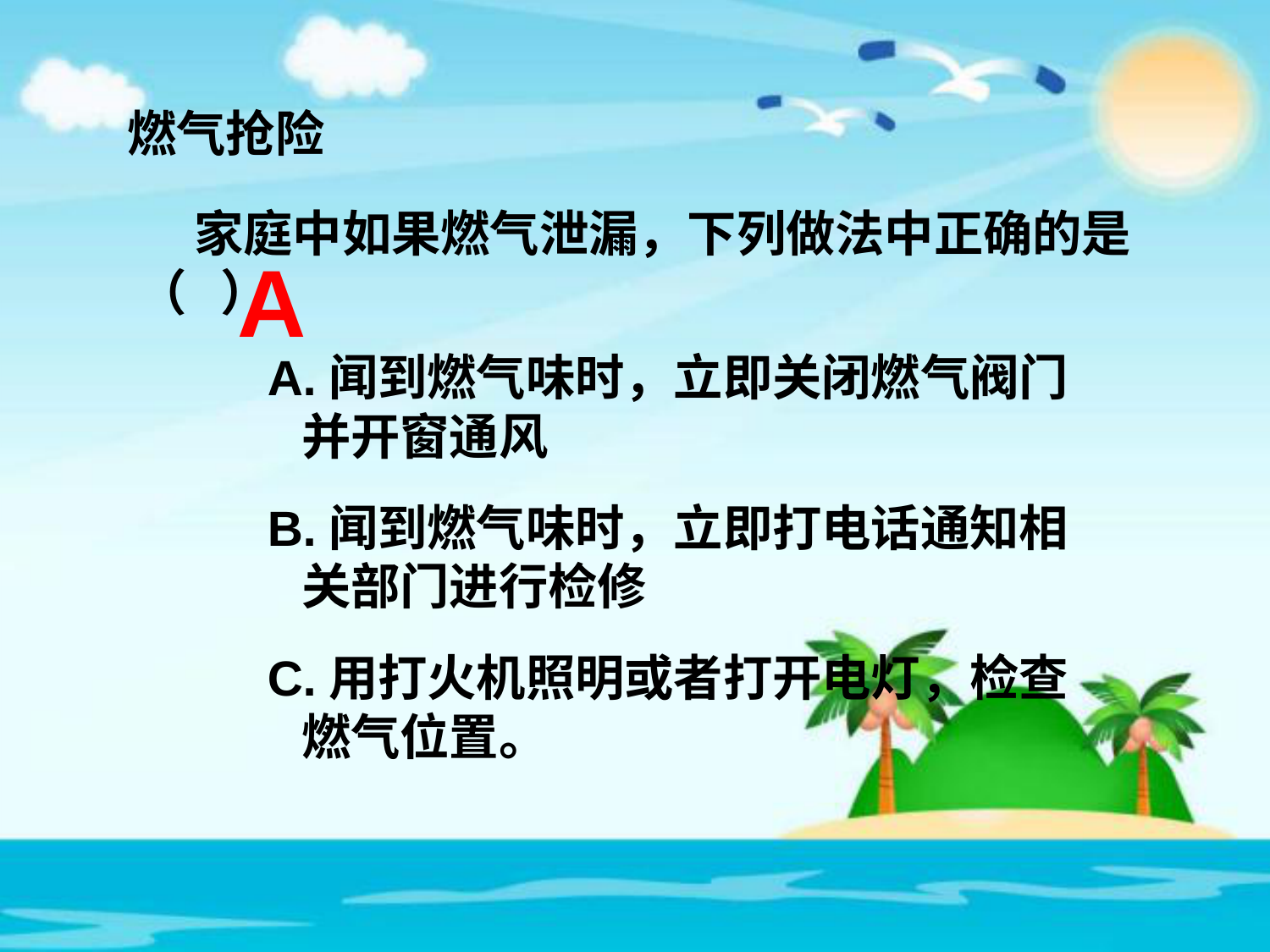

燃气抢险
    家庭中如果燃气泄漏，下列做法中正确的是（   ）
A
A.闻到燃气味时，立即关闭燃气阀门
  并开窗通风
B.闻到燃气味时，立即打电话通知相
  关部门进行检修
C.用打火机照明或者打开电灯，检查
  燃气位置。